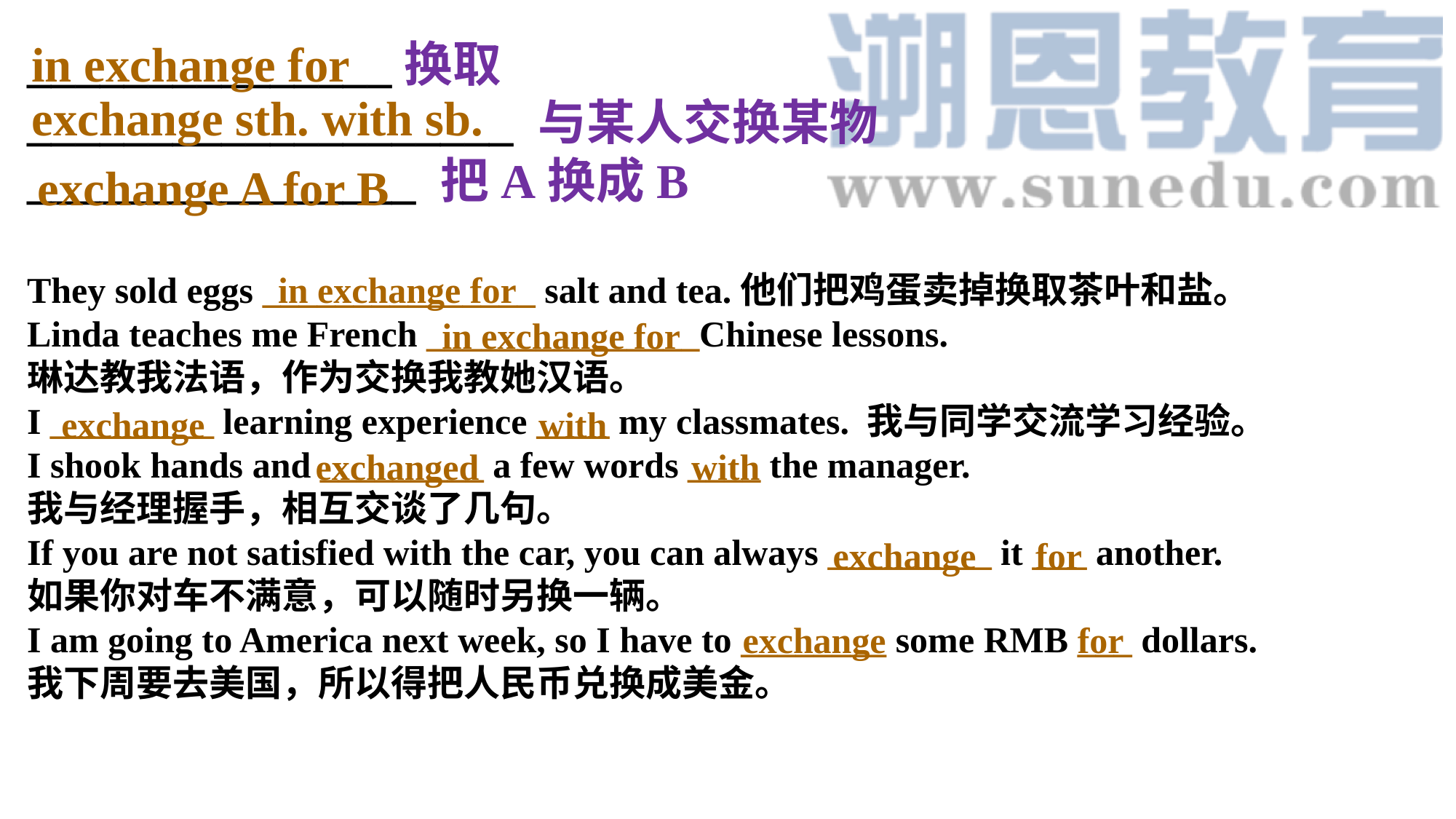

_______________换取
____________________ 与某人交换某物
________________ 把A换成B

They sold eggs _______________ salt and tea.他们把鸡蛋卖掉换取茶叶和盐。
Linda teaches me French _______________Chinese lessons.
琳达教我法语，作为交换我教她汉语。
I _________ learning experience ____ my classmates. 我与同学交流学习经验。
I shook hands and _________ a few words ____ the manager.
我与经理握手，相互交谈了几句。
If you are not satisfied with the car, you can always _________ it ___ another.
如果你对车不满意，可以随时另换一辆。
I am going to America next week, so I have to ________ some RMB ___ dollars.
我下周要去美国，所以得把人民币兑换成美金。
in exchange for
exchange sth. with sb.
exchange A for B
in exchange for
in exchange for
exchange
with
exchanged
with
exchange
for
exchange
for